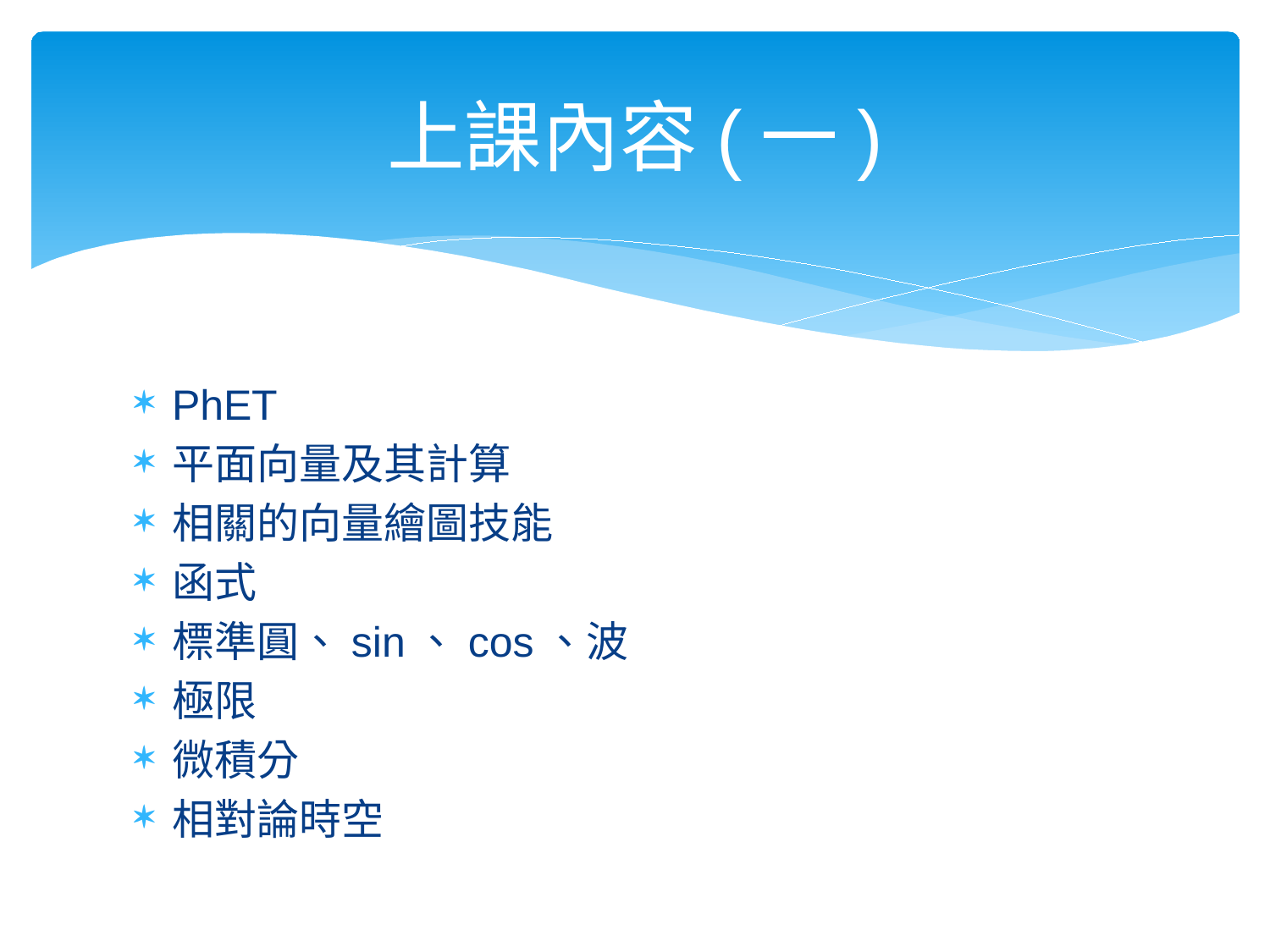

# 上課內容(一)
PhET
平面向量及其計算
相關的向量繪圖技能
函式
標準圓、sin、cos、波
極限
微積分
相對論時空